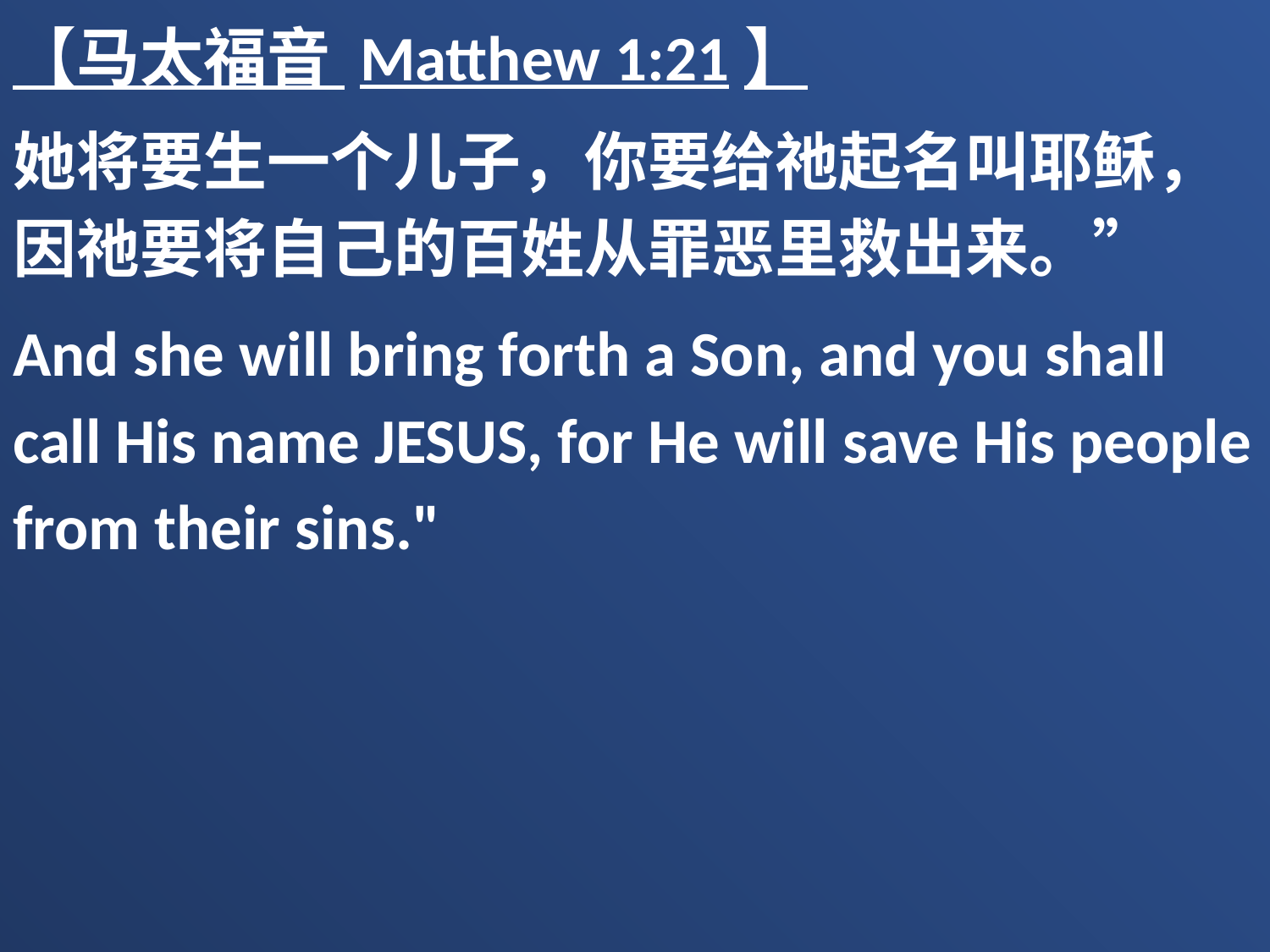

【马太福音 Matthew 1:21】
她将要生一个儿子，你要给祂起名叫耶稣，因祂要将自己的百姓从罪恶里救出来。”
And she will bring forth a Son, and you shall call His name JESUS, for He will save His people from their sins."